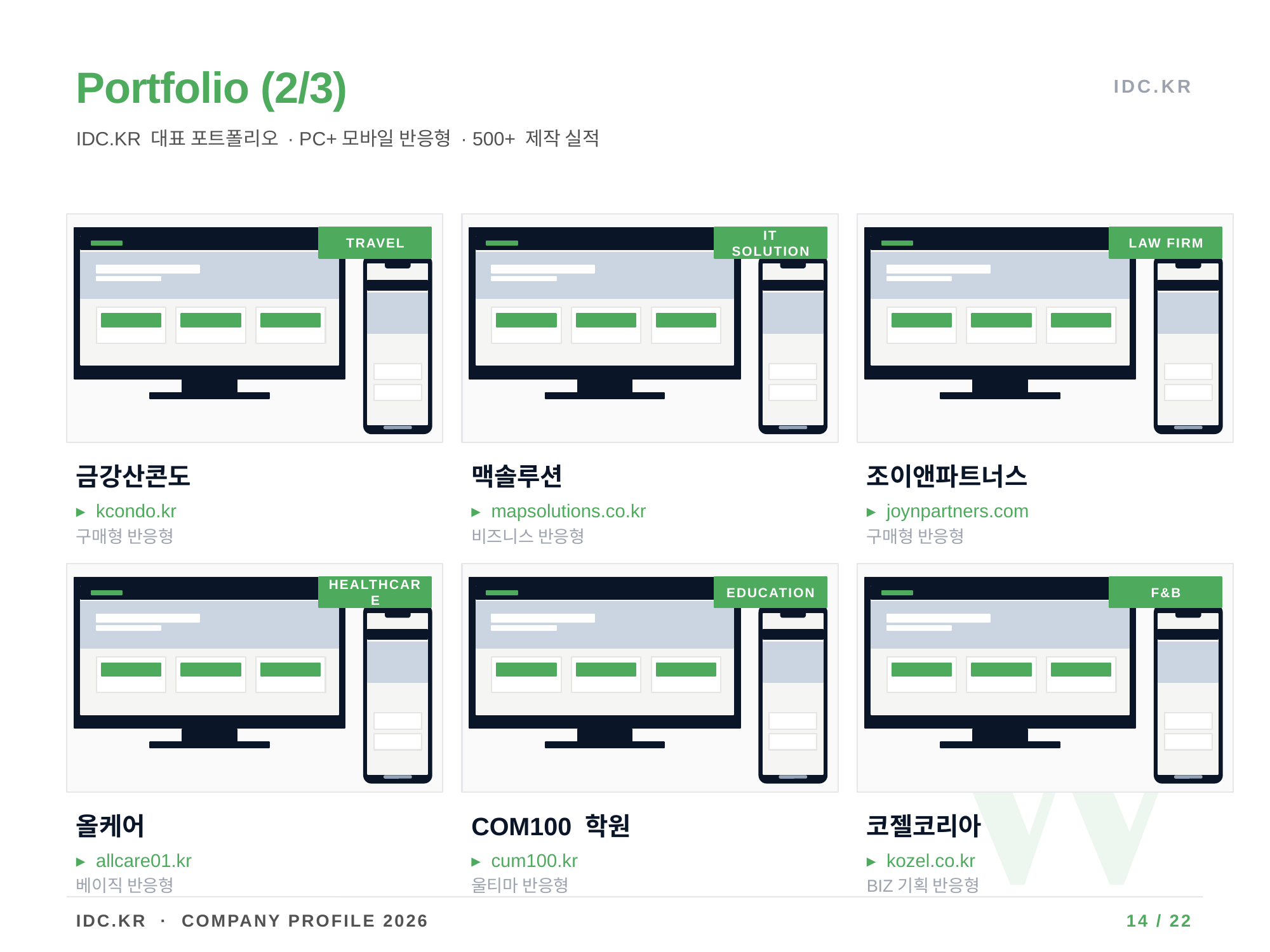

Portfolio (2/3)
IDC.KR
IDC.KR 대표 포트폴리오 · PC+모바일 반응형 · 500+ 제작 실적

TRAVEL

IT SOLUTION

LAW FIRM

금강산콘도
맥솔루션
조이앤파트너스
▸  kcondo.kr
▸  mapsolutions.co.kr
▸  joynpartners.com
구매형 반응형
비즈니스 반응형
구매형 반응형

HEALTHCARE

EDUCATION

F&B

W

올케어
COM100 학원
코젤코리아
▸  allcare01.kr
▸  cum100.kr
▸  kozel.co.kr
베이직 반응형
울티마 반응형
BIZ기획 반응형

IDC.KR  ·  COMPANY PROFILE 2026
14 / 22